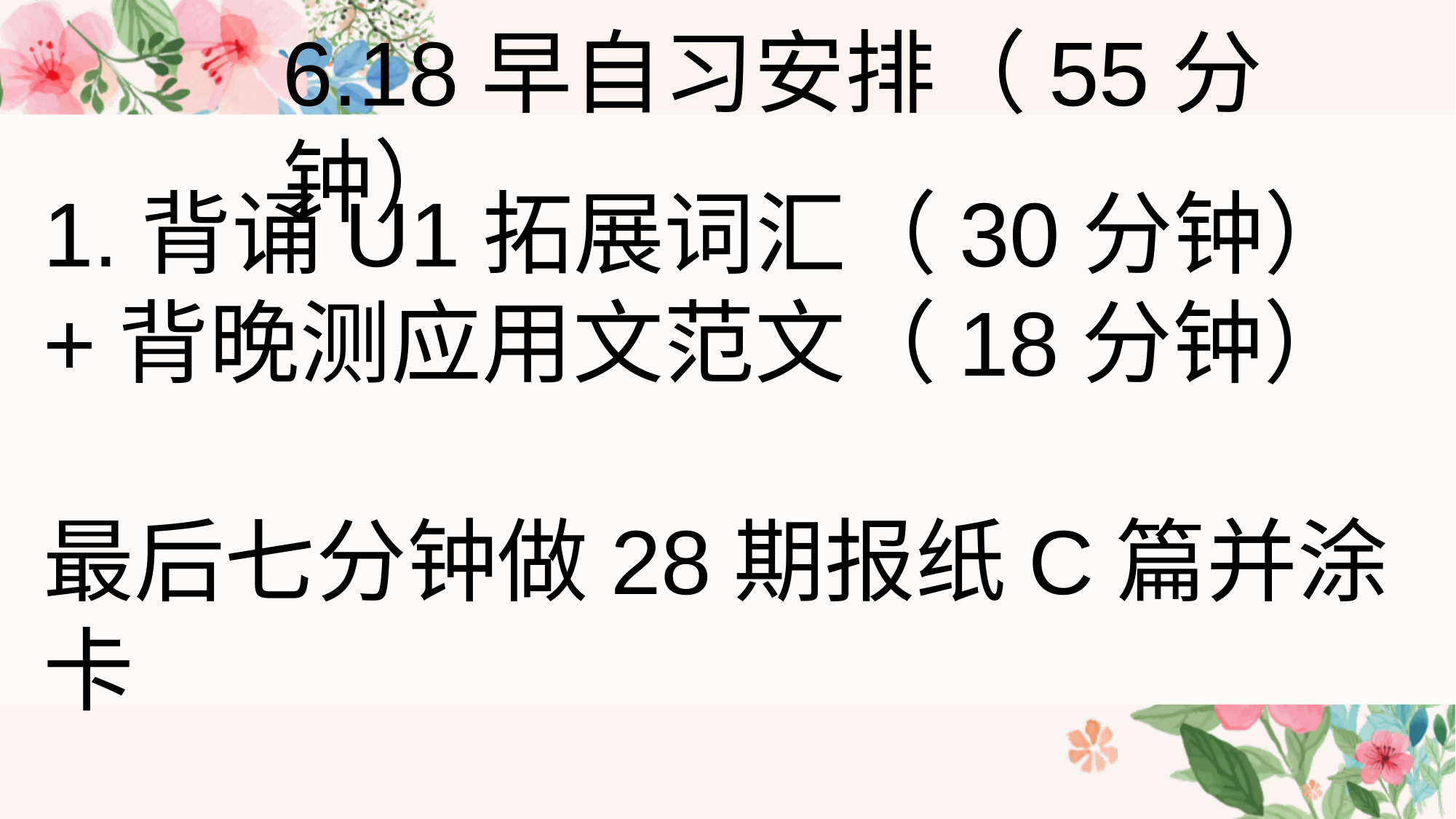

6.18早自习安排（55分钟）
1.背诵U1拓展词汇（30分钟）+背晚测应用文范文（18分钟）

最后七分钟做28期报纸C篇并涂卡